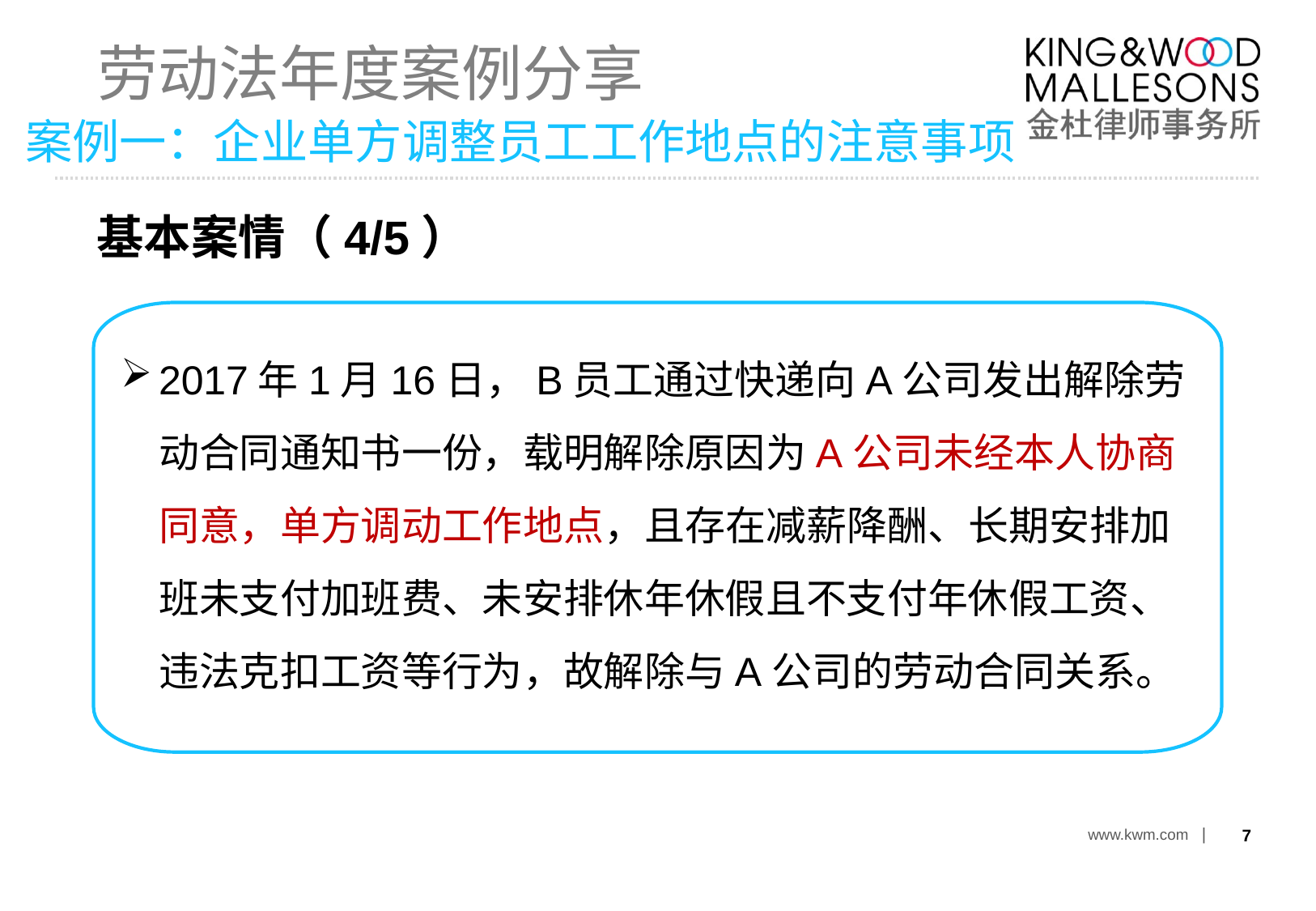

基本案情（4/5）
2017年1月16日，B员工通过快递向A公司发出解除劳动合同通知书一份，载明解除原因为A公司未经本人协商同意，单方调动工作地点，且存在减薪降酬、长期安排加班未支付加班费、未安排休年休假且不支付年休假工资、违法克扣工资等行为，故解除与A公司的劳动合同关系。